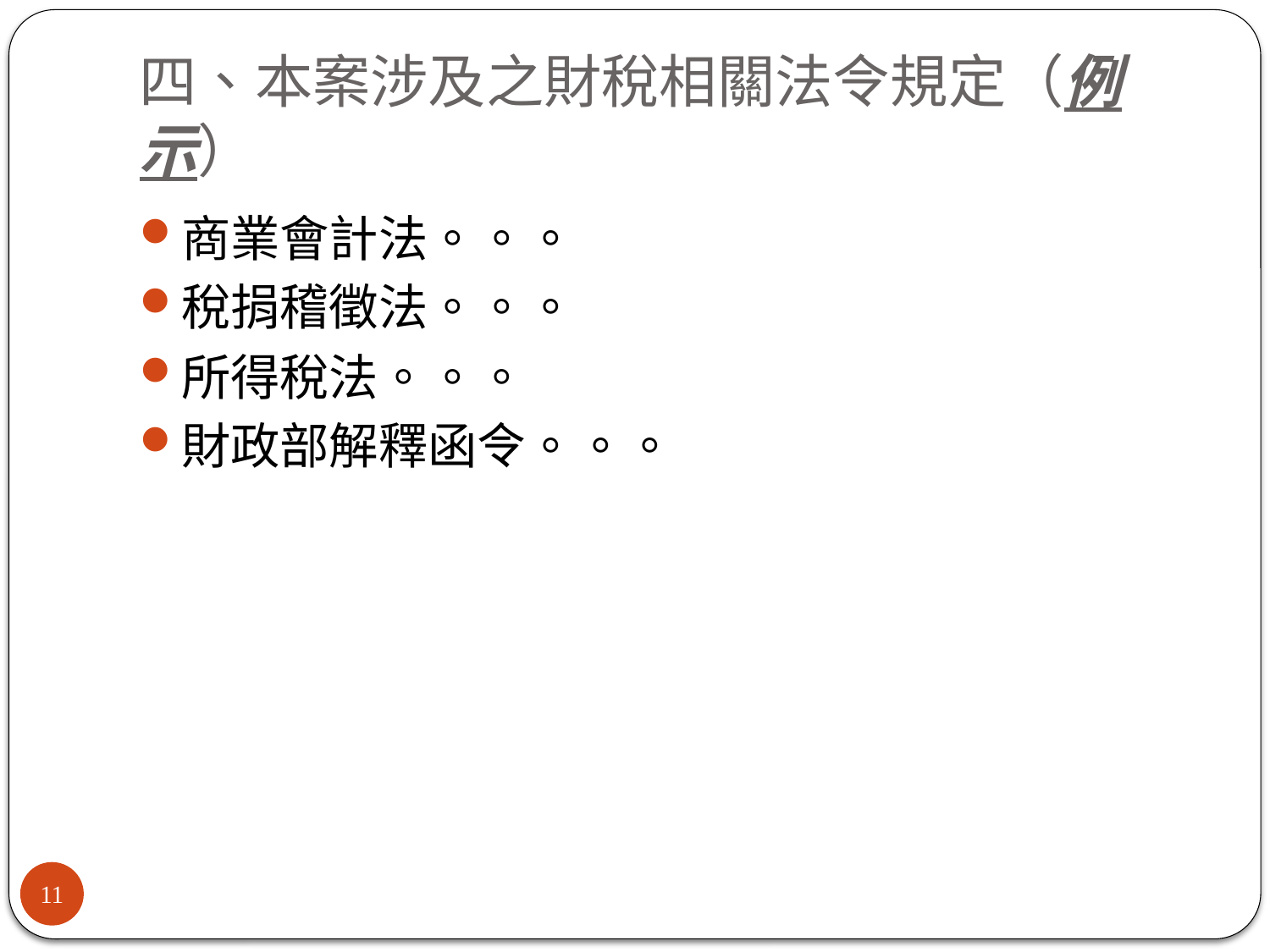

# 四、本案涉及之財稅相關法令規定（例示）
商業會計法。。。
稅捐稽徵法。。。
所得稅法。。。
財政部解釋函令。。。

11